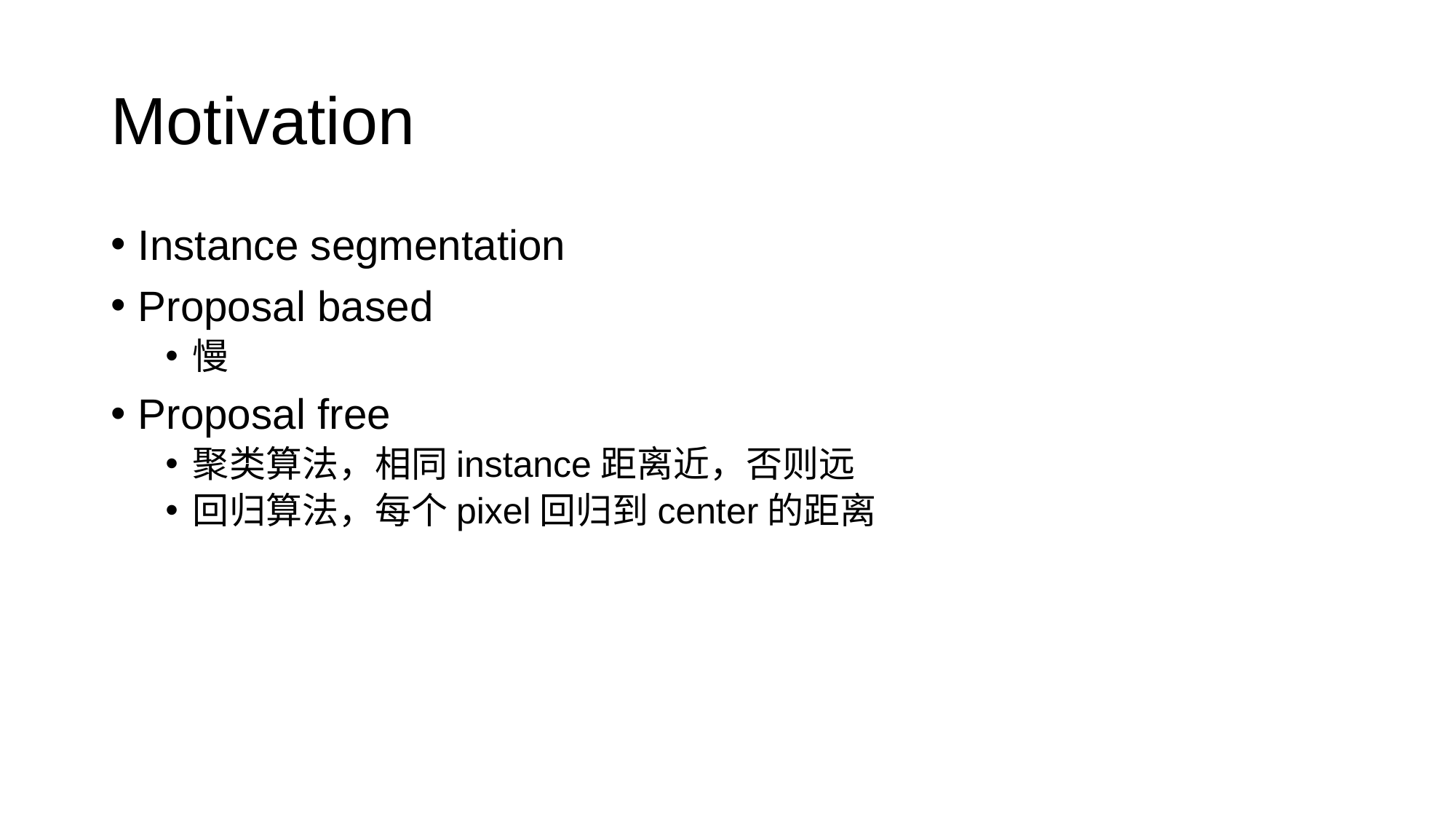

# Motivation
Instance segmentation
Proposal based
慢
Proposal free
聚类算法，相同instance距离近，否则远
回归算法，每个pixel回归到center的距离